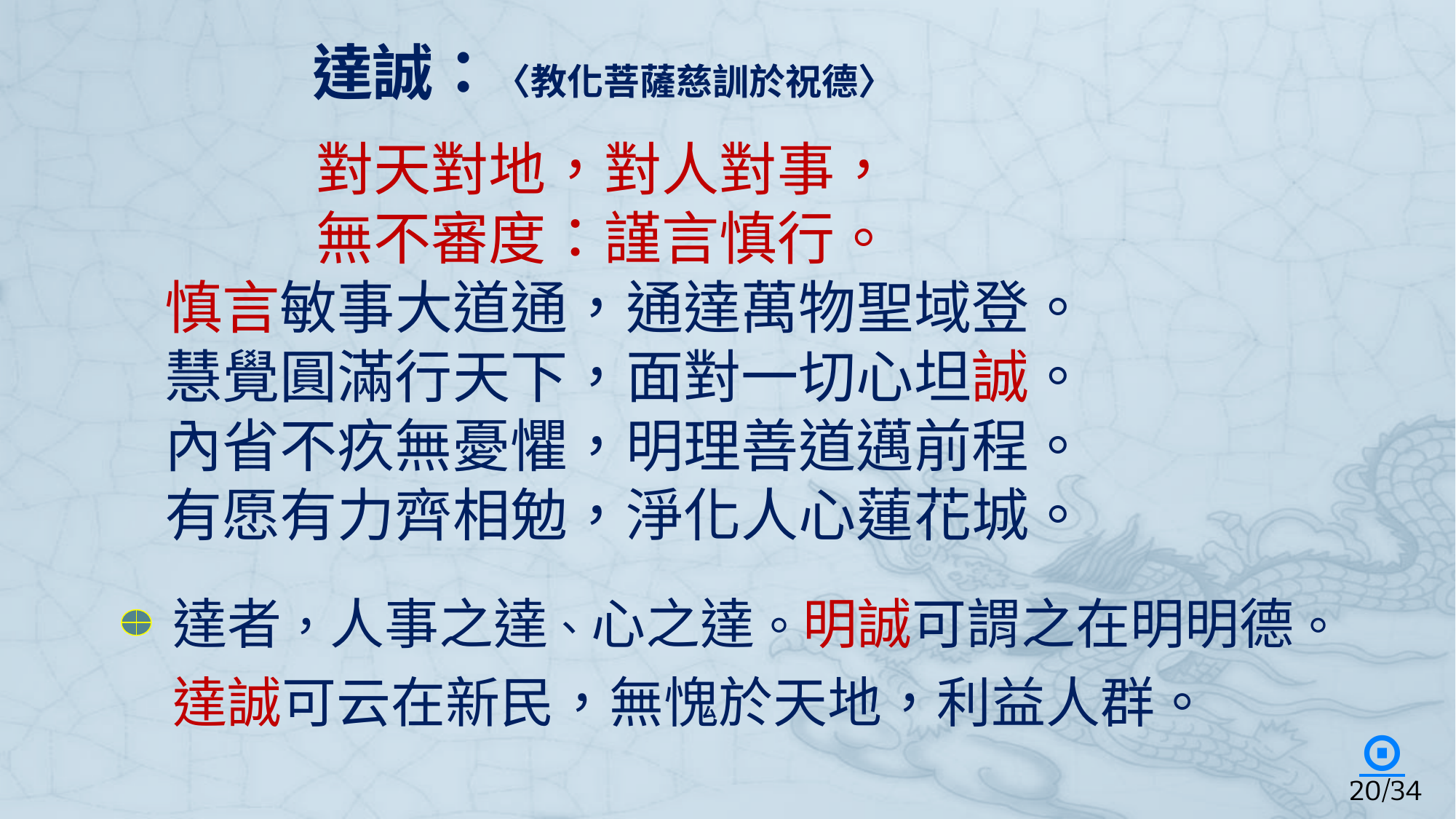

達誠：〈教化菩薩慈訓於祝德〉
對天對地，對人對事，
無不審度：謹言慎行。
      慎言敏事大道通，通達萬物聖域登。
      慧覺圓滿行天下，面對一切心坦誠。
      內省不疚無憂懼，明理善道邁前程。
      有愿有力齊相勉，淨化人心蓮花城。
達者，人事之達、心之達。明誠可謂之在明明德。達誠可云在新民，無愧於天地，利益人群。

⊙
20/34